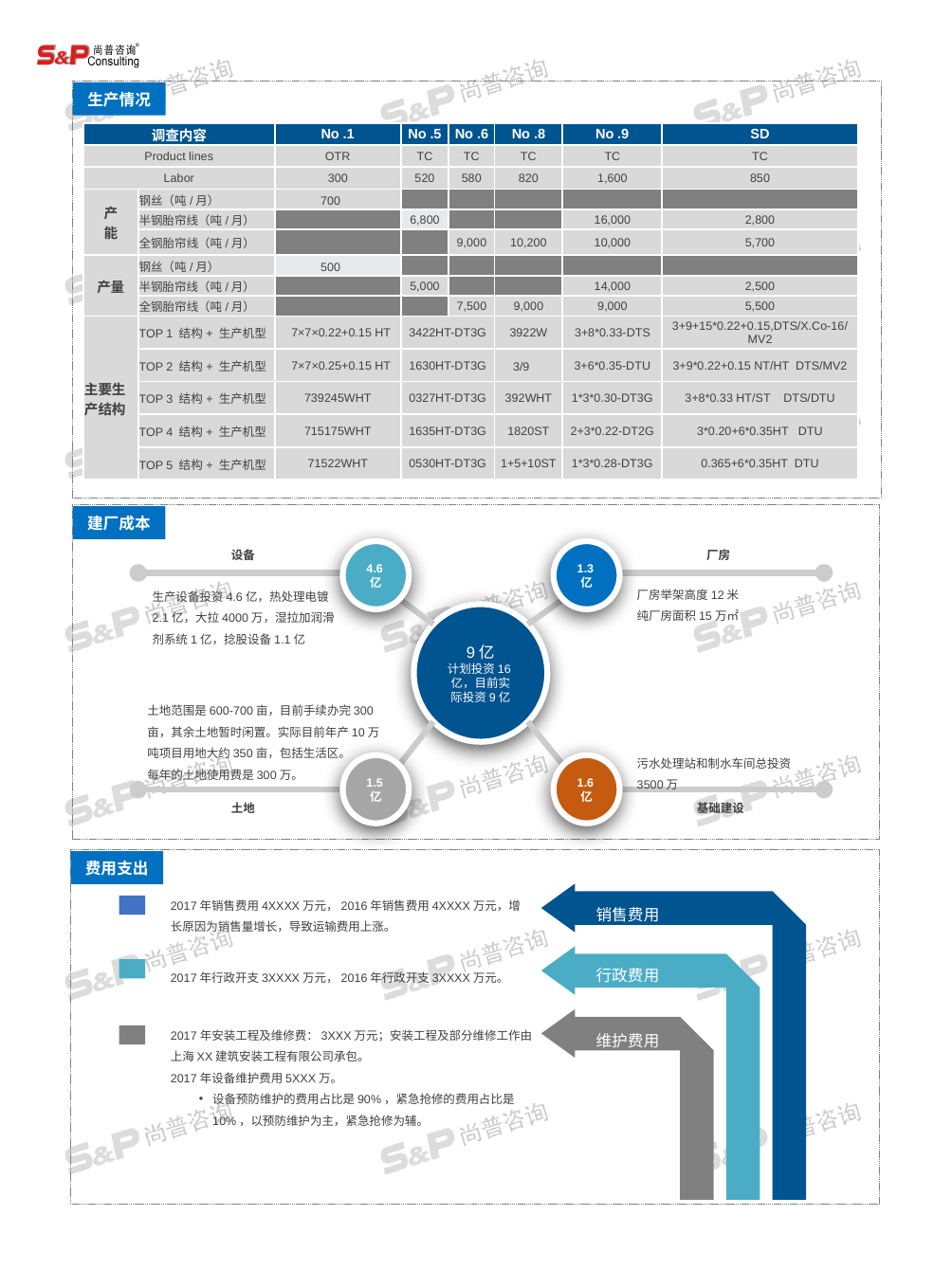

生产情况
| 调查内容 |  | No .1 | No .5 | No .6 | No .8 | No .9 | SD |
| --- | --- | --- | --- | --- | --- | --- | --- |
| Product lines |  | OTR | TC | TC | TC | TC | TC |
| Labor |  | 300 | 520 | 580 | 820 | 1,600 | 850 |
| 产能 | 钢丝（吨/月） | 700 |  |  |  |  |  |
|  | 半钢胎帘线（吨/月） |  | 6,800 |  |  | 16,000 | 2,800 |
|  | 全钢胎帘线（吨/月） |  |  | 9,000 | 10,200 | 10,000 | 5,700 |
| 产量 | 钢丝（吨/月） | 500 |  |  |  |  |  |
|  | 半钢胎帘线（吨/月） |  | 5,000 |  |  | 14,000 | 2,500 |
|  | 全钢胎帘线（吨/月） |  |  | 7,500 | 9,000 | 9,000 | 5,500 |
| 主要生产结构 | TOP 1 结构+ 生产机型 | 7×7×0.22+0.15 HT | 3422HT-DT3G |  | 3922W | 3+8\*0.33-DTS | 3+9+15\*0.22+0.15,DTS/X.Co-16/MV2 |
|  | TOP 2 结构+ 生产机型 | 7×7×0.25+0.15 HT | 1630HT-DT3G |  | 3/9 | 3+6\*0.35-DTU | 3+9\*0.22+0.15 NT/HT DTS/MV2 |
|  | TOP 3 结构+ 生产机型 | 739245WHT | 0327HT-DT3G |  | 392WHT | 1\*3\*0.30-DT3G | 3+8\*0.33 HT/ST DTS/DTU |
|  | TOP 4 结构+ 生产机型 | 715175WHT | 1635HT-DT3G |  | 1820ST | 2+3\*0.22-DT2G | 3\*0.20+6\*0.35HT DTU |
|  | TOP 5 结构+ 生产机型 | 71522WHT | 0530HT-DT3G |  | 1+5+10ST | 1\*3\*0.28-DT3G | 0.365+6\*0.35HT DTU |

设备
厂房
4.6亿
1.3亿
厂房举架高度12米
纯厂房面积15万㎡
生产设备投资4.6亿，热处理电镀2.1亿，大拉4000万，湿拉加润滑剂系统1亿，捻股设备1.1亿
9亿
计划投资16亿，目前实际投资9亿
土地范围是600-700亩，目前手续办完300亩，其余土地暂时闲置。实际目前年产10万吨项目用地大约350亩，包括生活区。
每年的土地使用费是300万。
污水处理站和制水车间总投资3500万
1.5亿
1.6亿
土地
基础建设
建厂成本

费用支出
2017年销售费用4XXXX万元，2016年销售费用4XXXX万元，增长原因为销售量增长，导致运输费用上涨。
销售费用

行政费用
2017年行政开支3XXXX万元，2016年行政开支3XXXX万元。

2017年安装工程及维修费：3XXX万元；安装工程及部分维修工作由上海XX建筑安装工程有限公司承包。
2017年设备维护费用5XXX万。
设备预防维护的费用占比是90%，紧急抢修的费用占比是10%，以预防维护为主，紧急抢修为辅。
维护费用